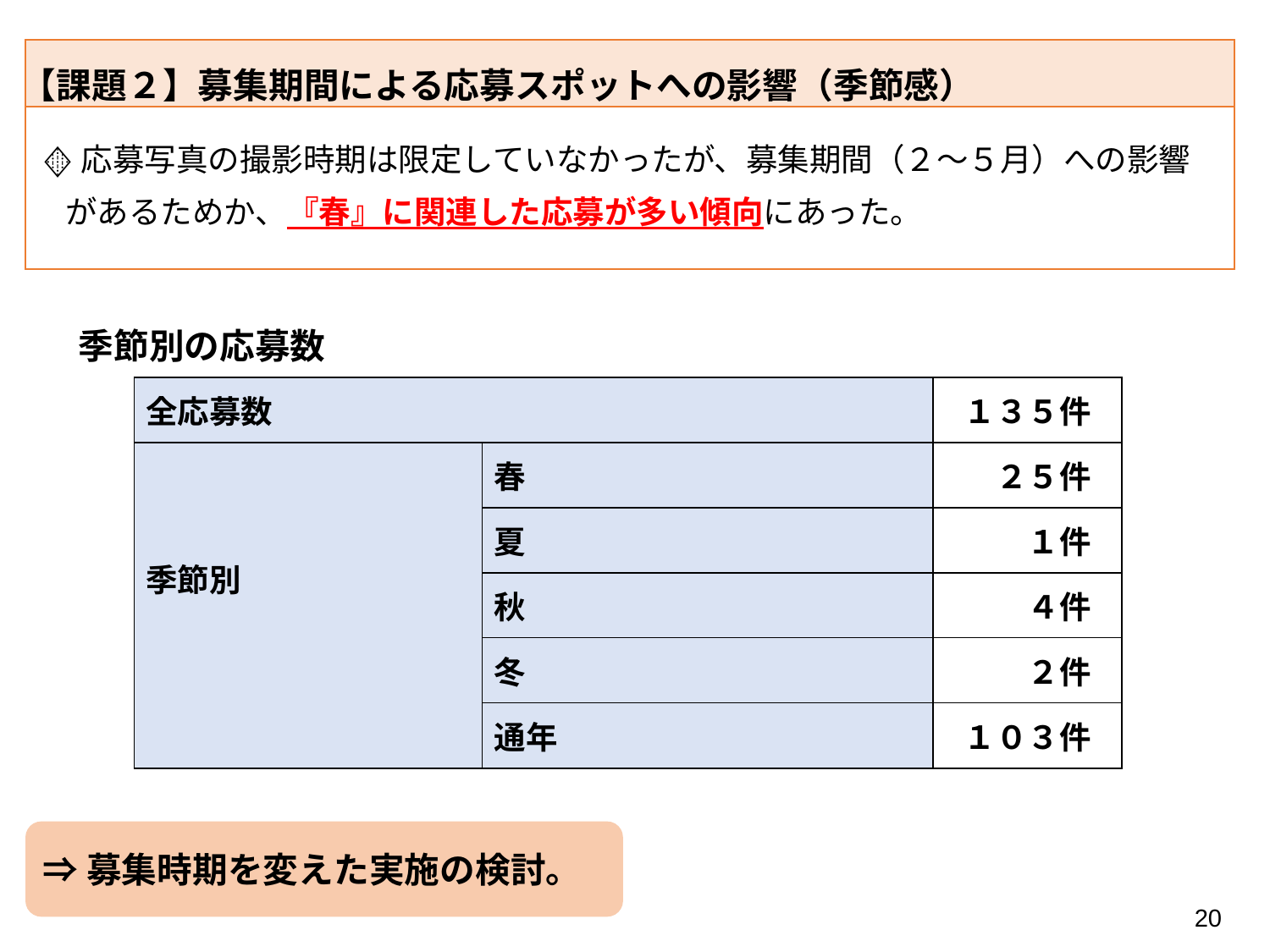

【課題２】募集期間による応募スポットへの影響（季節感）

🔶応募写真の撮影時期は限定していなかったが、募集期間（２～５月）への影響があるためか、『春』に関連した応募が多い傾向にあった。
季節別の応募数
| 全応募数 |  | １３５件 |
| --- | --- | --- |
| 季節別 | 春 | ２５件 |
|  | 夏 | １件 |
|  | 秋 | ４件 |
|  | 冬 | ２件 |
|  | 通年 | １０３件 |
⇒募集時期を変えた実施の検討。
20